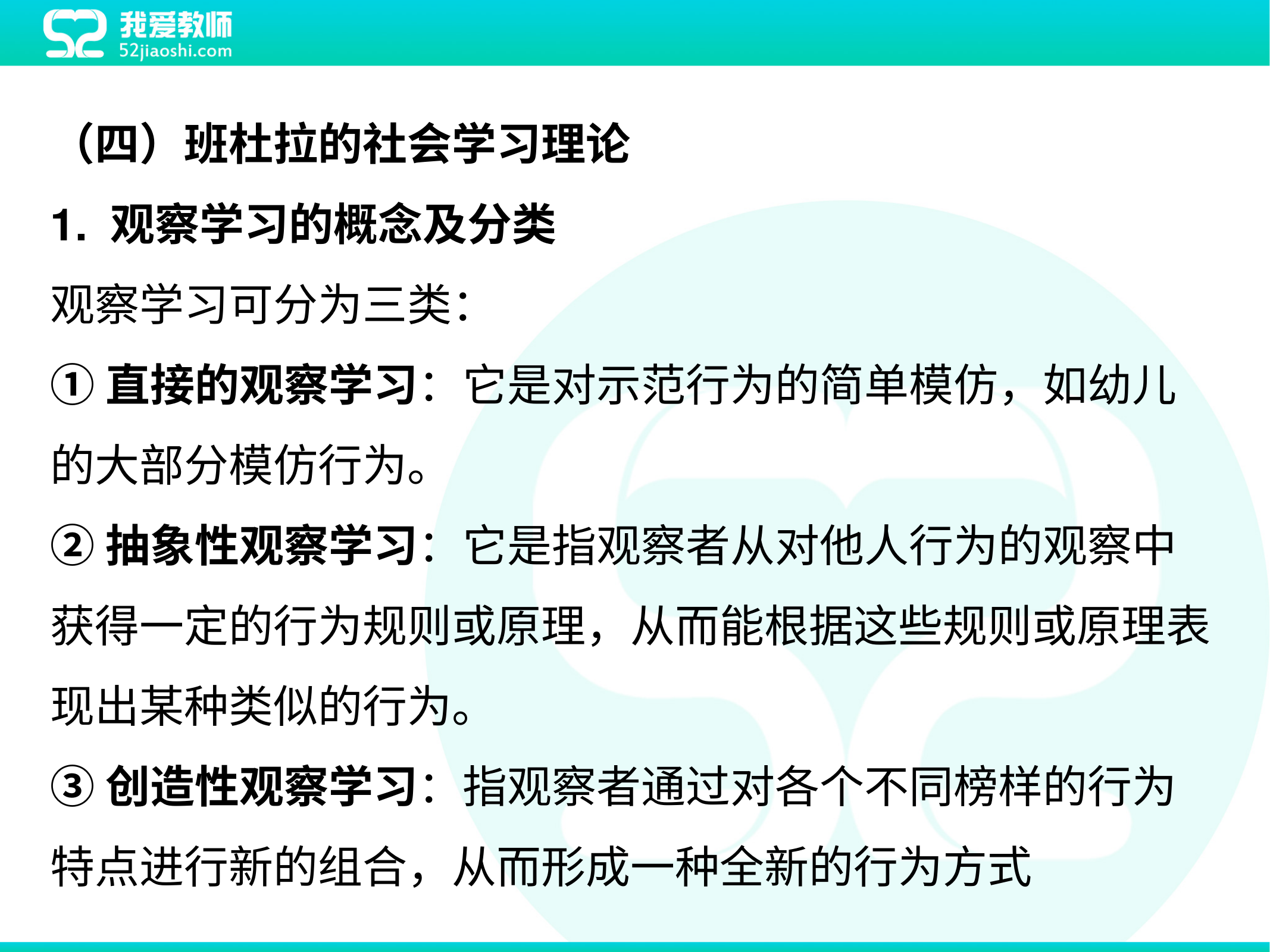

（四）班杜拉的社会学习理论
1. 观察学习的概念及分类
观察学习可分为三类：
①直接的观察学习：它是对示范行为的简单模仿，如幼儿的大部分模仿行为。
②抽象性观察学习：它是指观察者从对他人行为的观察中获得一定的行为规则或原理，从而能根据这些规则或原理表现出某种类似的行为。
③创造性观察学习：指观察者通过对各个不同榜样的行为特点进行新的组合，从而形成一种全新的行为方式